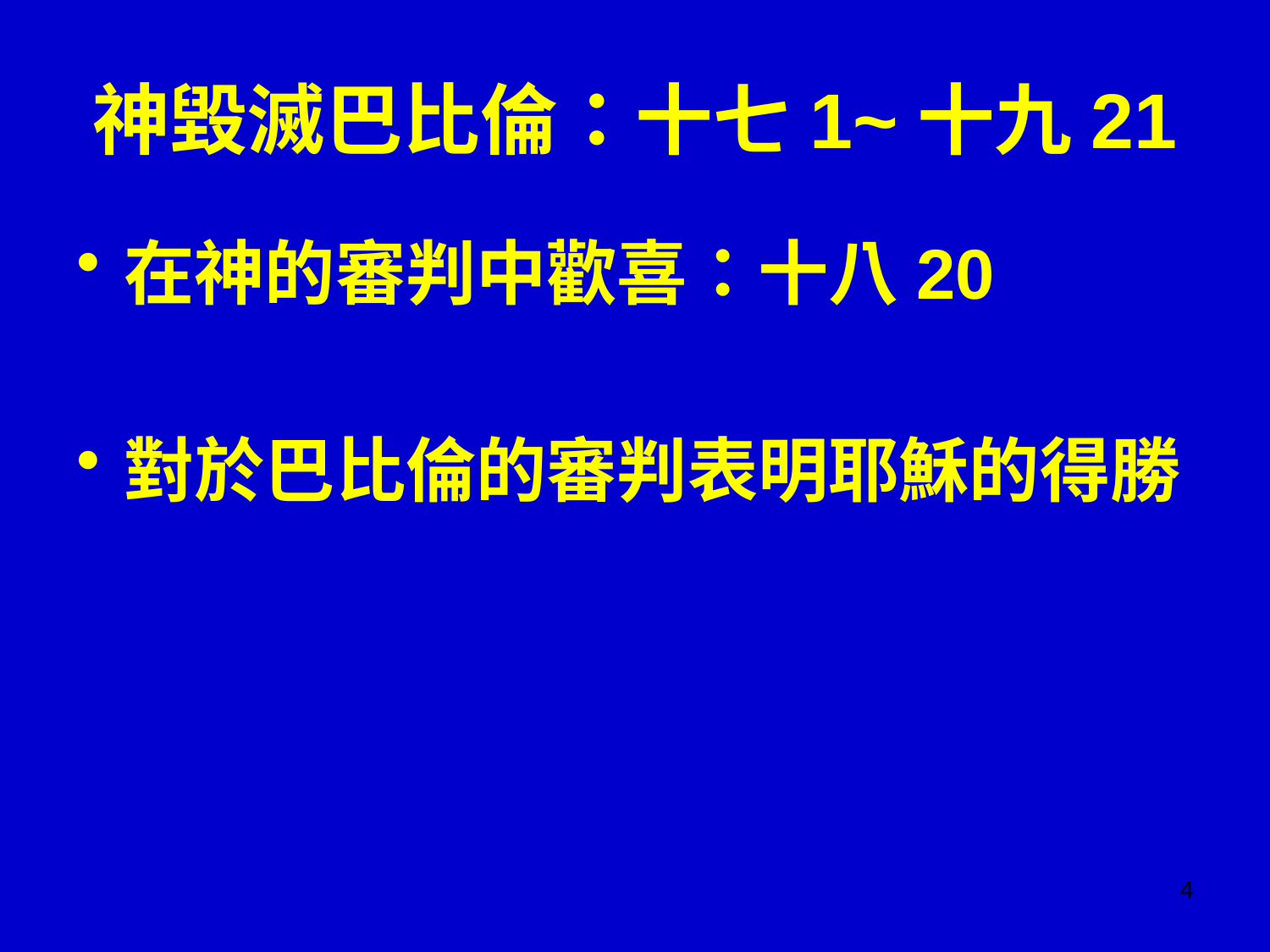

# 神毀滅巴比倫：十七1~十九21
在神的審判中歡喜：十八20

對於巴比倫的審判表明耶穌的得勝
4